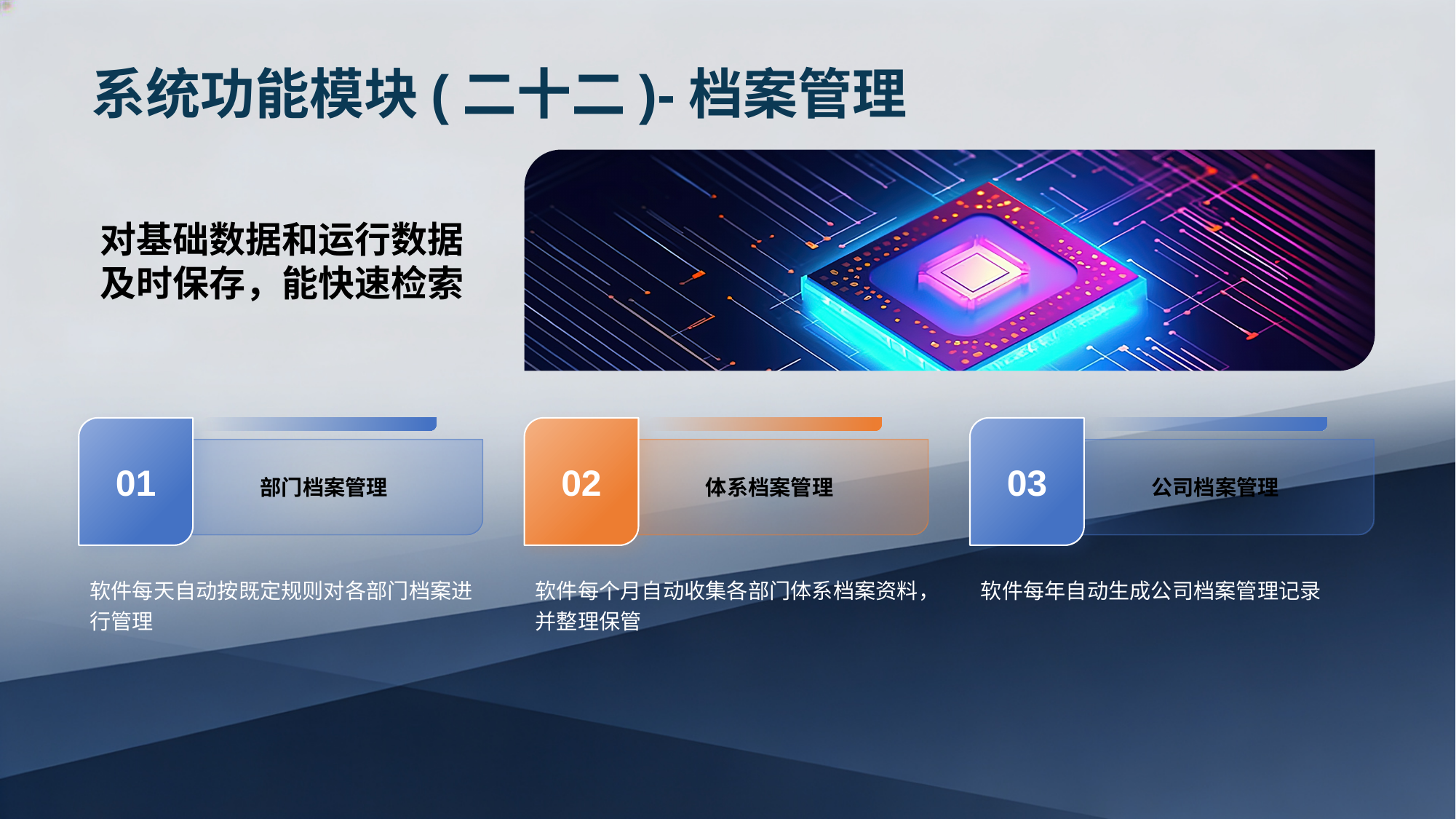

系统功能模块(二十二)-档案管理

对基础数据和运行数据及时保存，能快速检索

01

02

03

部门档案管理
体系档案管理
公司档案管理
软件每天自动按既定规则对各部门档案进行管理
软件每个月自动收集各部门体系档案资料，并整理保管
软件每年自动生成公司档案管理记录